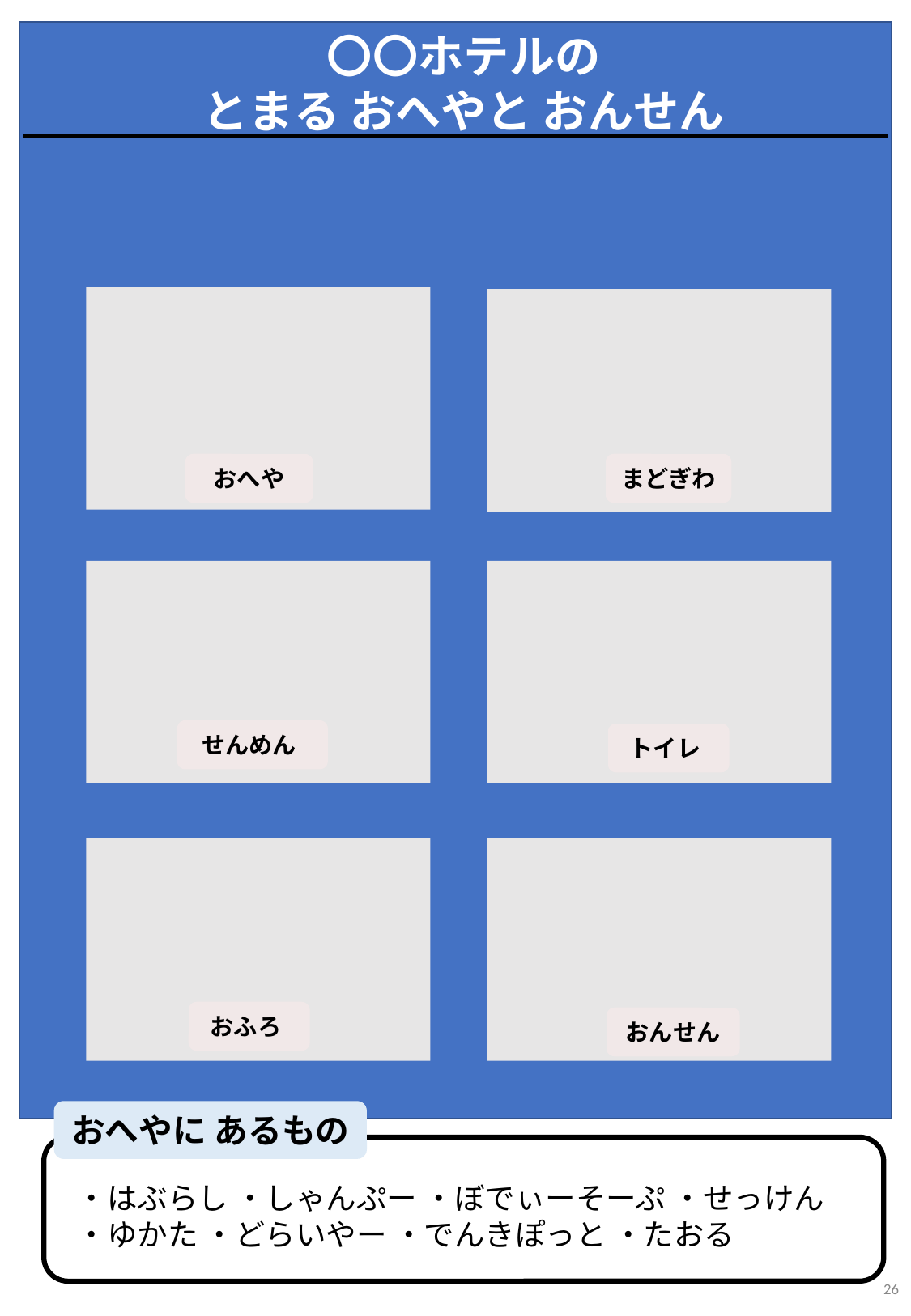

〇〇ホテルの
とまる おへやと おんせん

おへや
まどぎわ

せんめん
トイレ

おふろ
おんせん
おへやに あるもの

・はぶらし ・しゃんぷー ・ぼでぃーそーぷ ・せっけん
・ゆかた ・どらいやー ・でんきぽっと ・たおる

26